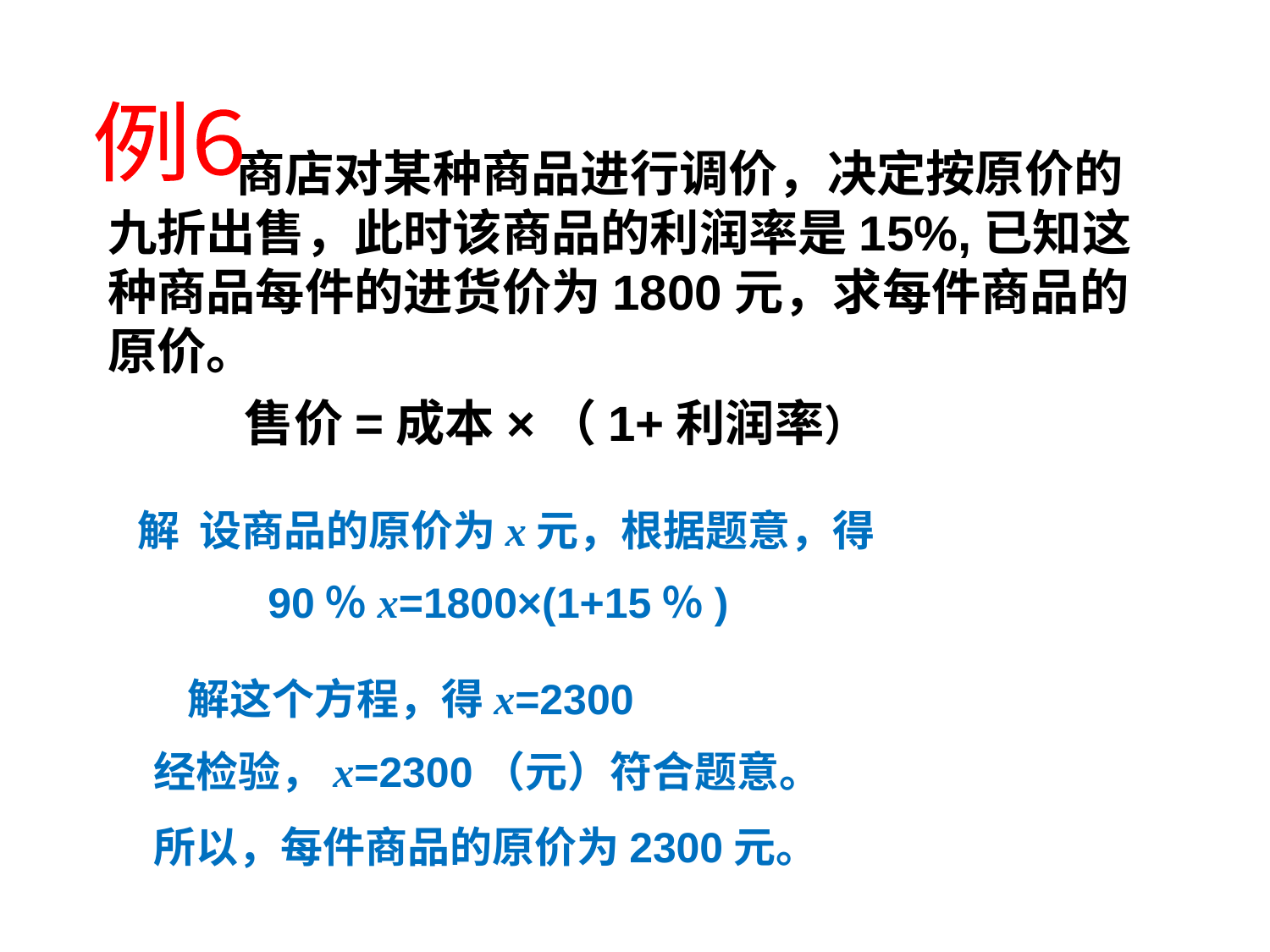

例6
            商店对某种商品进行调价，决定按原价的九折出售，此时该商品的利润率是15%,已知这种商品每件的进货价为1800元，求每件商品的原价。
售价=成本×（1+利润率）
解  设商品的原价为x元，根据题意，得
           90％x=1800×(1+15％)
解这个方程，得x=2300
经检验，x=2300（元）符合题意。
所以，每件商品的原价为2300元。